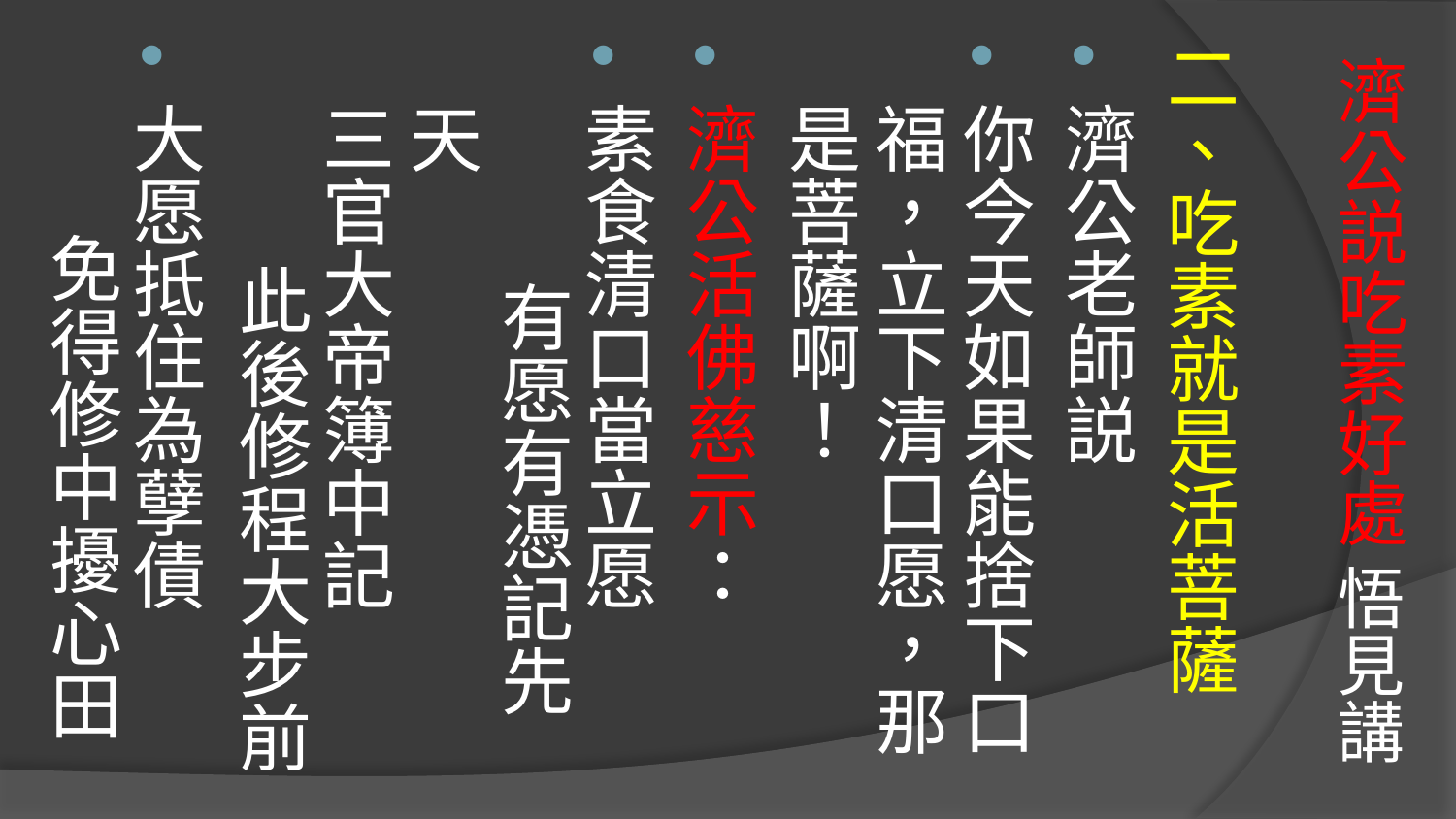

二、吃素就是活菩薩
濟公老師説
你今天如果能捨下口福，立下清口愿，那是菩薩啊！
濟公活佛慈示：
素食清口當立愿                      有愿有憑記先天
三官大帝簿中記                     此後修程大步前
大愿抵住為孽債                   免得修中擾心田
# 濟公説吃素好處 悟見講